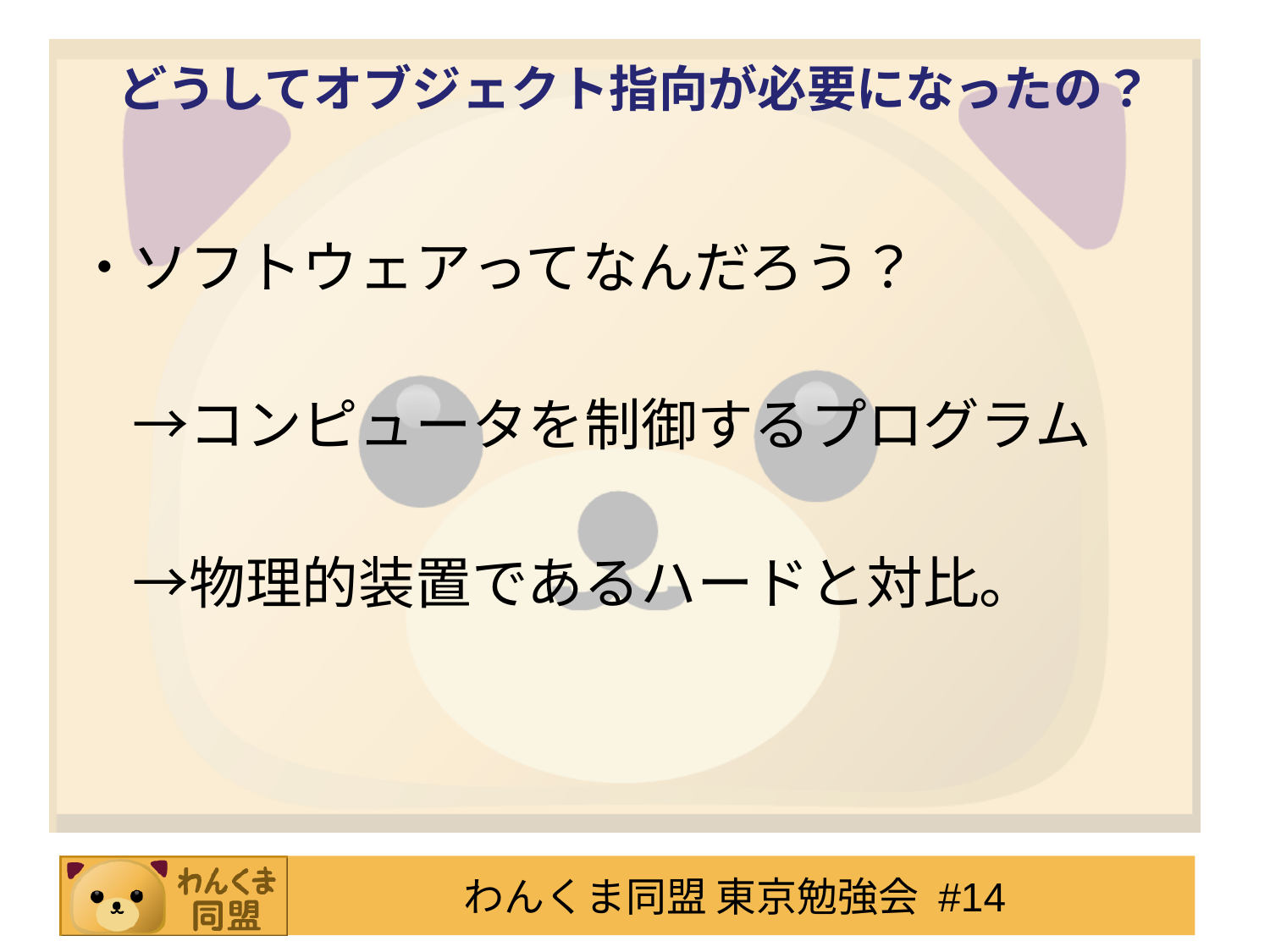

# どうしてオブジェクト指向が必要になったの？

・ソフトウェアってなんだろう？

　→コンピュータを制御するプログラム

　→物理的装置であるハードと対比。